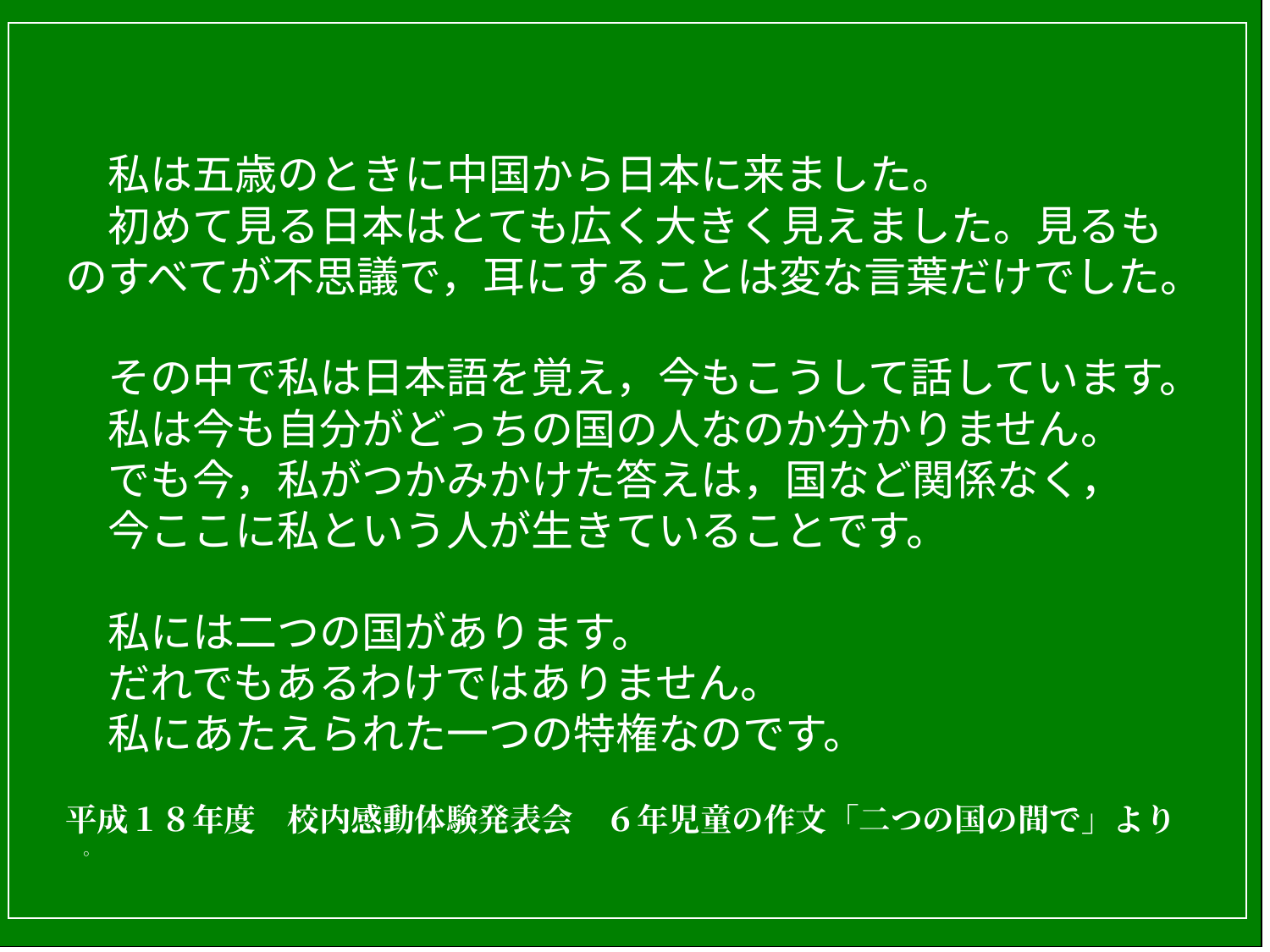

私は五歳のときに中国から日本に来ました。
　初めて見る日本はとても広く大きく見えました。見るも
のすべてが不思議で，耳にすることは変な言葉だけでした。

　その中で私は日本語を覚え，今もこうして話しています。
　私は今も自分がどっちの国の人なのか分かりません。
　でも今，私がつかみかけた答えは，国など関係なく，
　今ここに私という人が生きていることです。

　私には二つの国があります。
　だれでもあるわけではありません。
　私にあたえられた一つの特権なのです。

平成１８年度　校内感動体験発表会　６年児童の作文「二つの国の間で」より
　。

アイデンティティーの問題